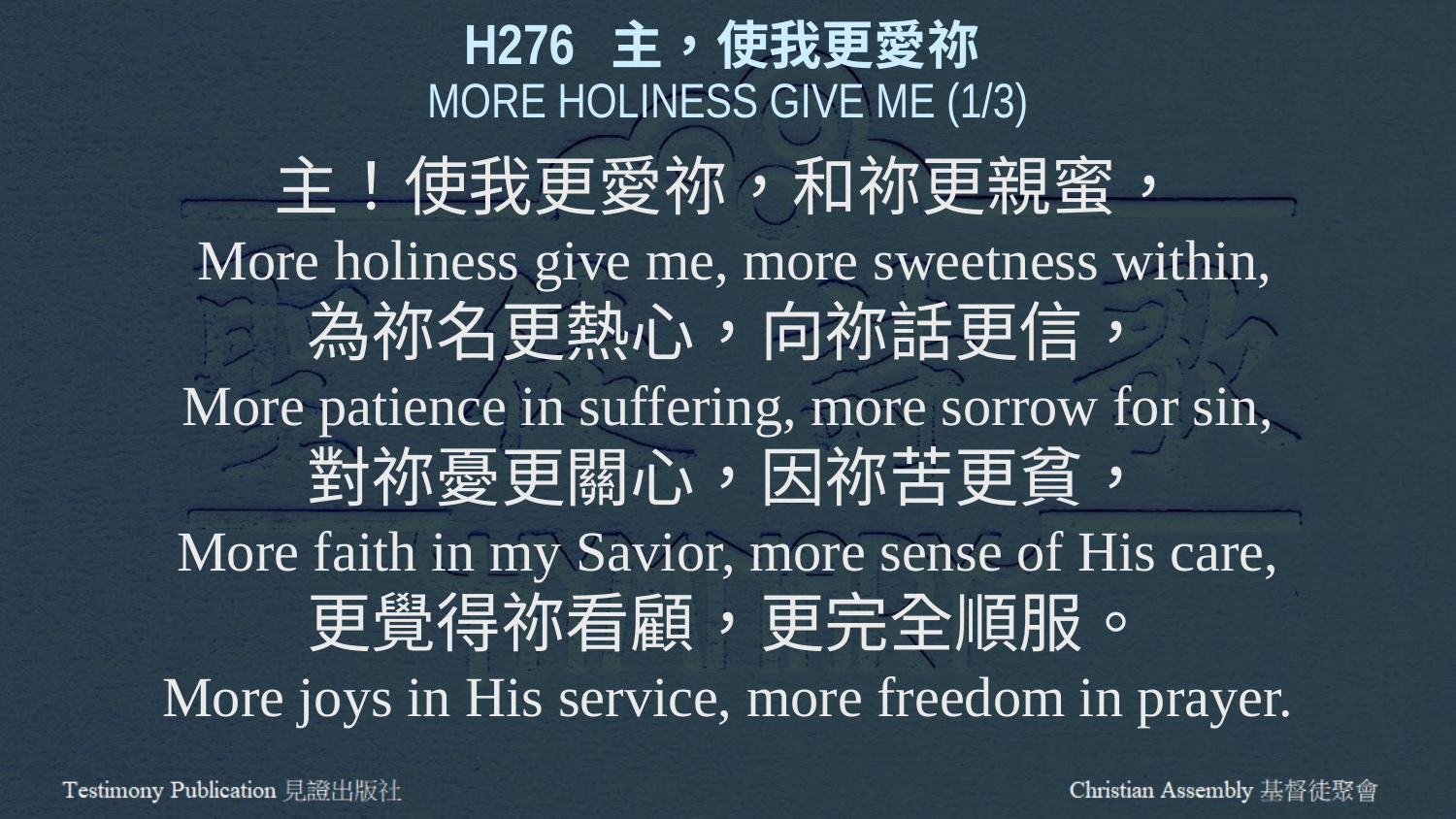

H276  主，使我更愛祢
MORE HOLINESS GIVE ME (1/3)
主！使我更愛祢，和祢更親蜜，
 More holiness give me, more sweetness within,
為祢名更熱心，向祢話更信，
More patience in suffering, more sorrow for sin,
對祢憂更關心，因祢苦更貧，
More faith in my Savior, more sense of His care,
更覺得祢看顧，更完全順服。
More joys in His service, more freedom in prayer.